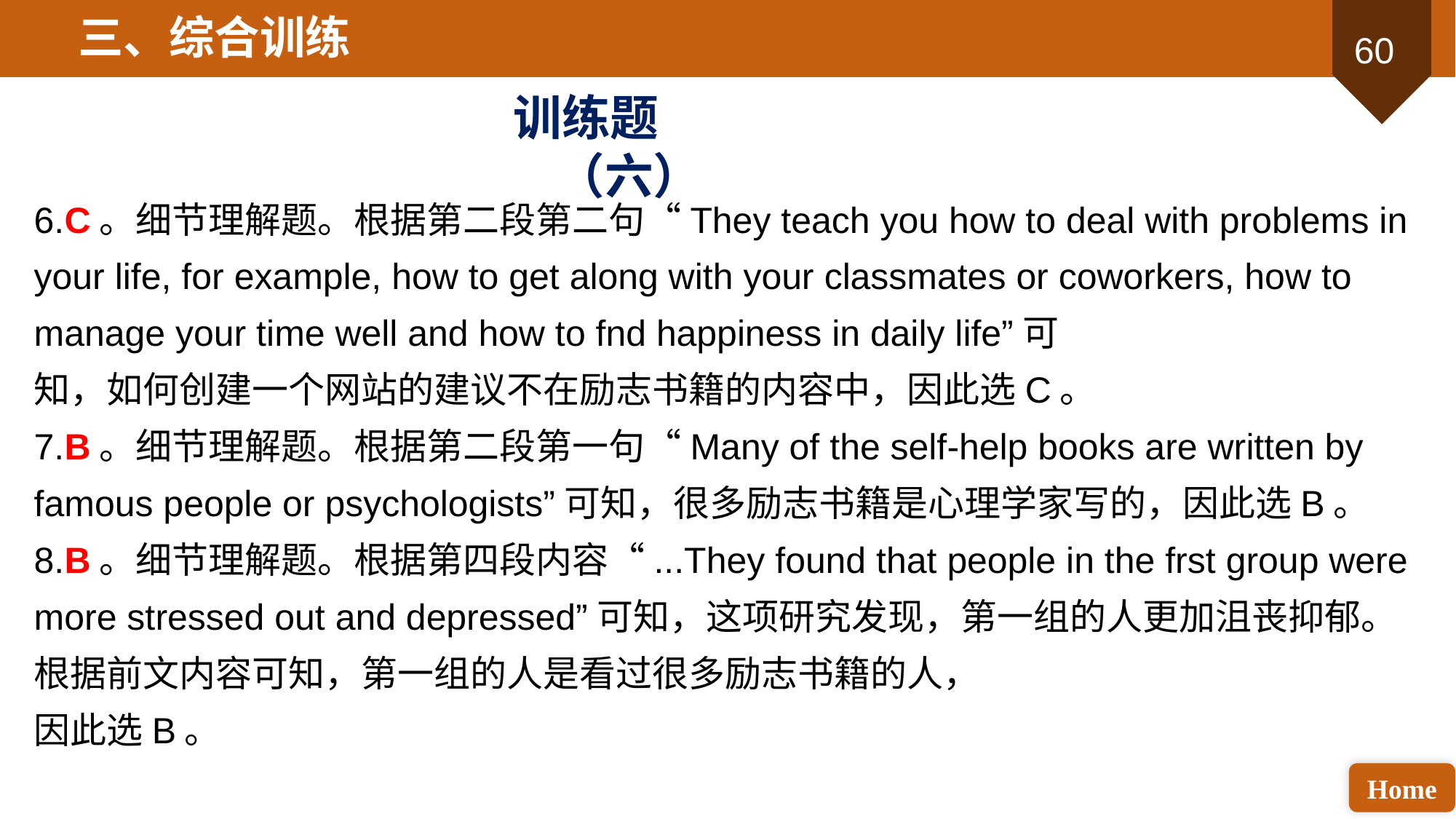

三、综合训练
训练题（六）
6.C。细节理解题。根据第二段第二句“They teach you how to deal with problems in your life, for example, how to get along with your classmates or coworkers, how to manage your time well and how to fnd happiness in daily life”可
知，如何创建一个网站的建议不在励志书籍的内容中，因此选C。
7.B。细节理解题。根据第二段第一句“Many of the self-help books are written by famous people or psychologists”可知，很多励志书籍是心理学家写的，因此选B。
8.B。细节理解题。根据第四段内容“...They found that people in the frst group were more stressed out and depressed”可知，这项研究发现，第一组的人更加沮丧抑郁。根据前文内容可知，第一组的人是看过很多励志书籍的人，
因此选B。